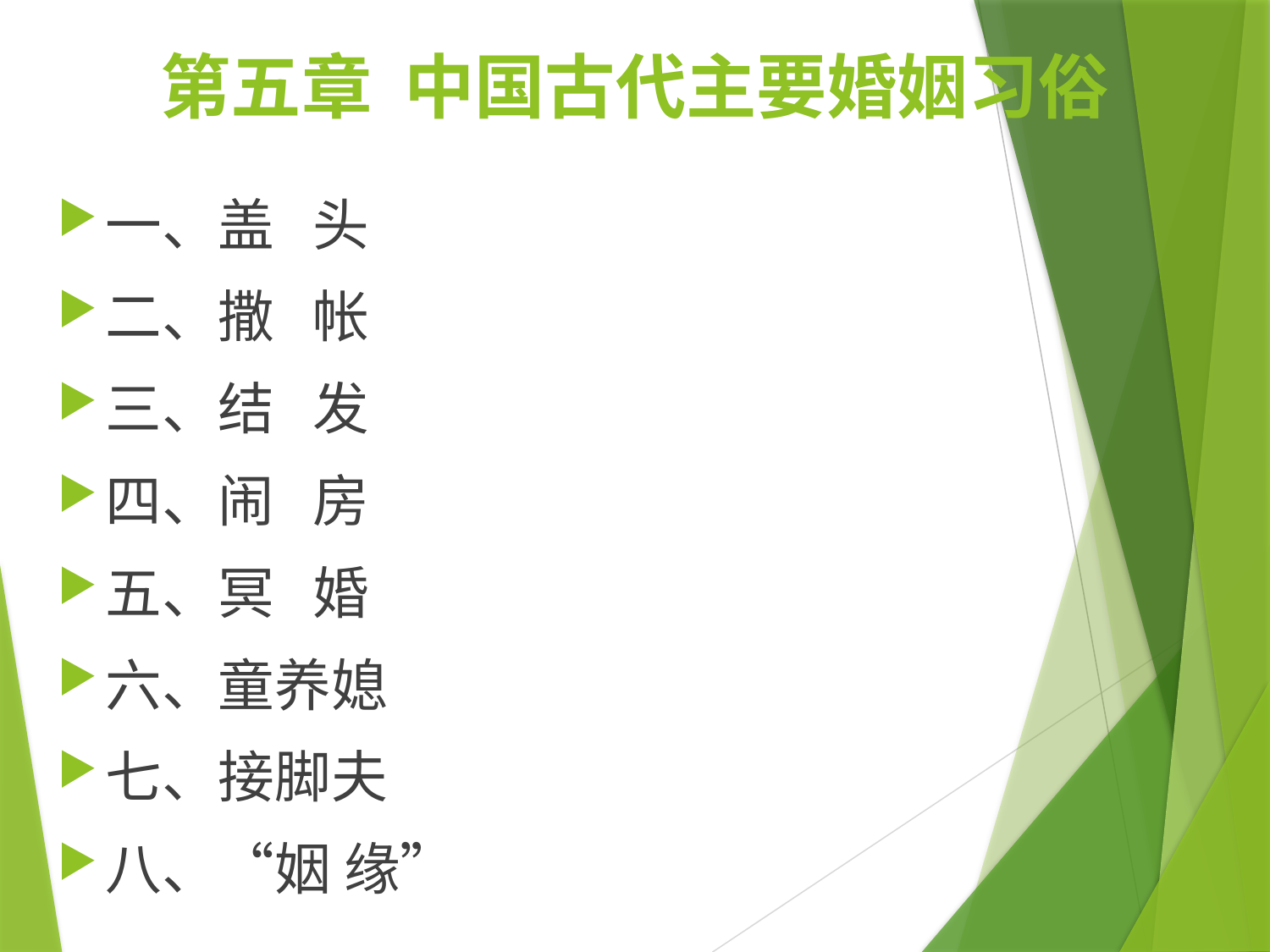

# 第五章  中国古代主要婚姻习俗
一、盖   头
二、撒   帐
三、结   发
四、闹   房
五、冥   婚
六、童养媳
七、接脚夫
八、“姻 缘”